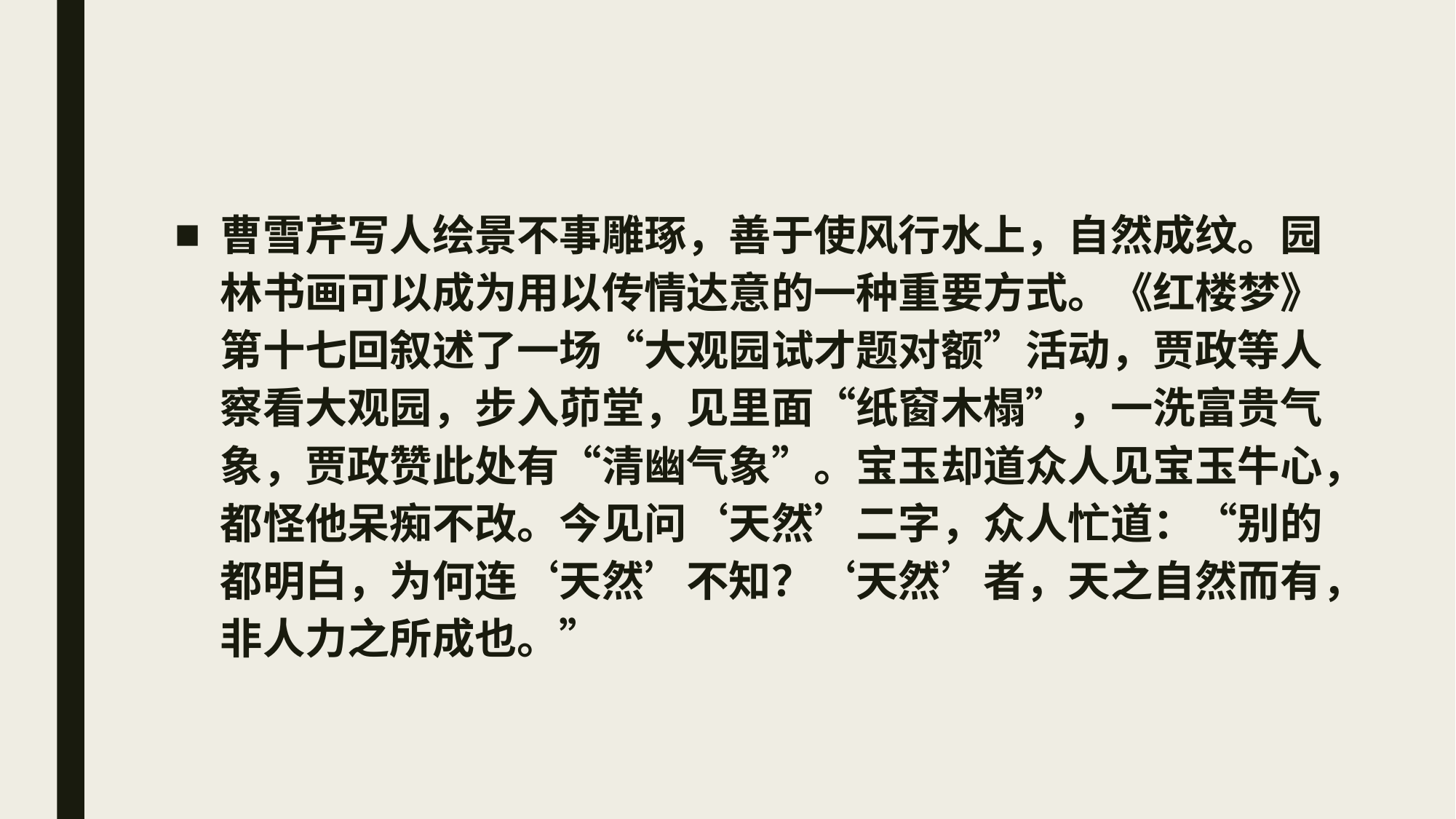

#
曹雪芹写人绘景不事雕琢，善于使风行水上，自然成纹。园林书画可以成为用以传情达意的一种重要方式。《红楼梦》第十七回叙述了一场“大观园试才题对额”活动，贾政等人察看大观园，步入茆堂，见里面“纸窗木榻”，一洗富贵气象，贾政赞此处有“清幽气象”。宝玉却道众人见宝玉牛心，都怪他呆痴不改。今见问‘天然’二字，众人忙道：“别的都明白，为何连‘天然’不知？‘天然’者，天之自然而有，非人力之所成也。”